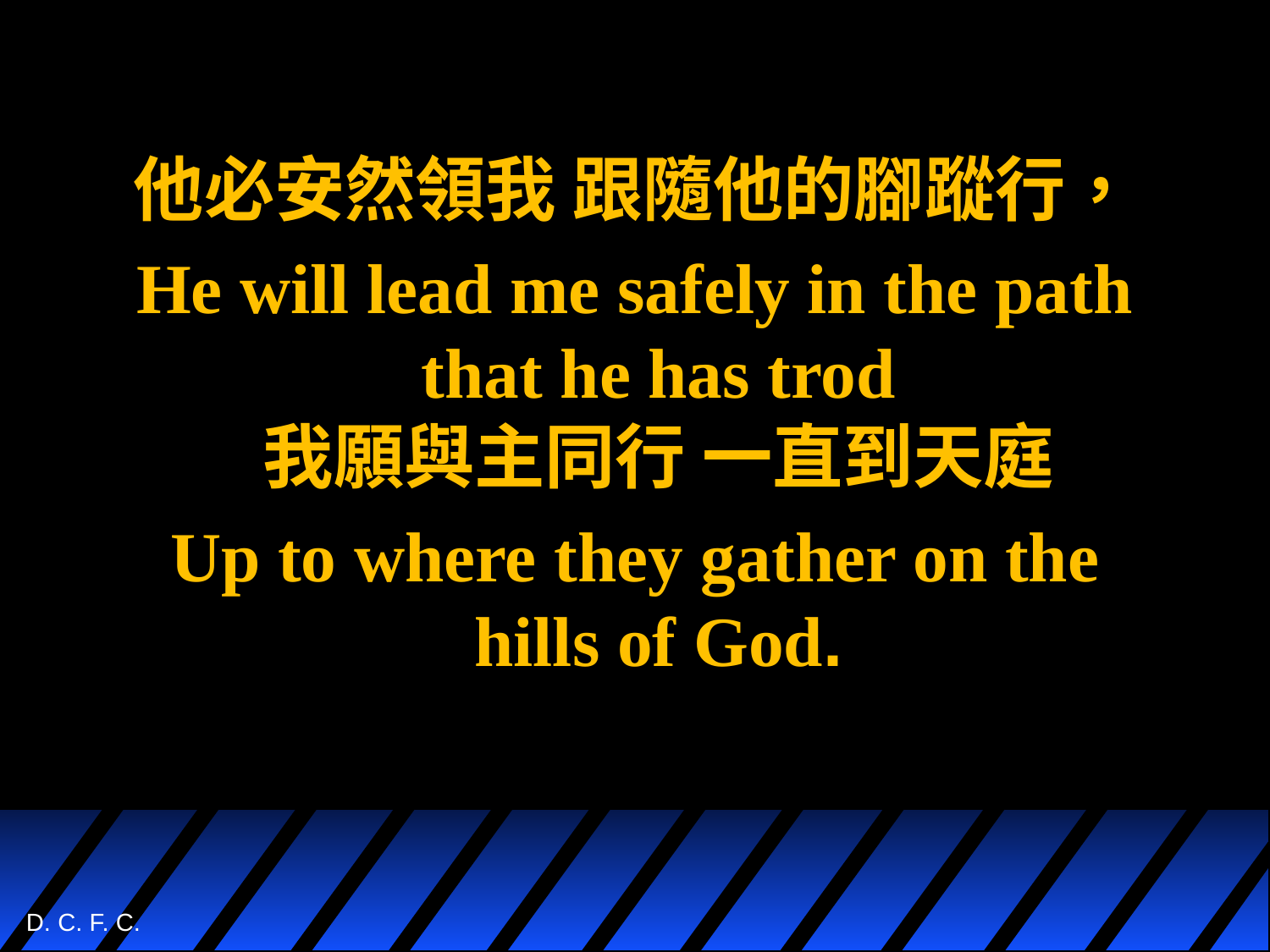

#

他必安然領我 跟隨他的腳蹤行，
He will lead me safely in the path that he has trod
我願與主同行 一直到天庭
Up to where they gather on the hills of God.